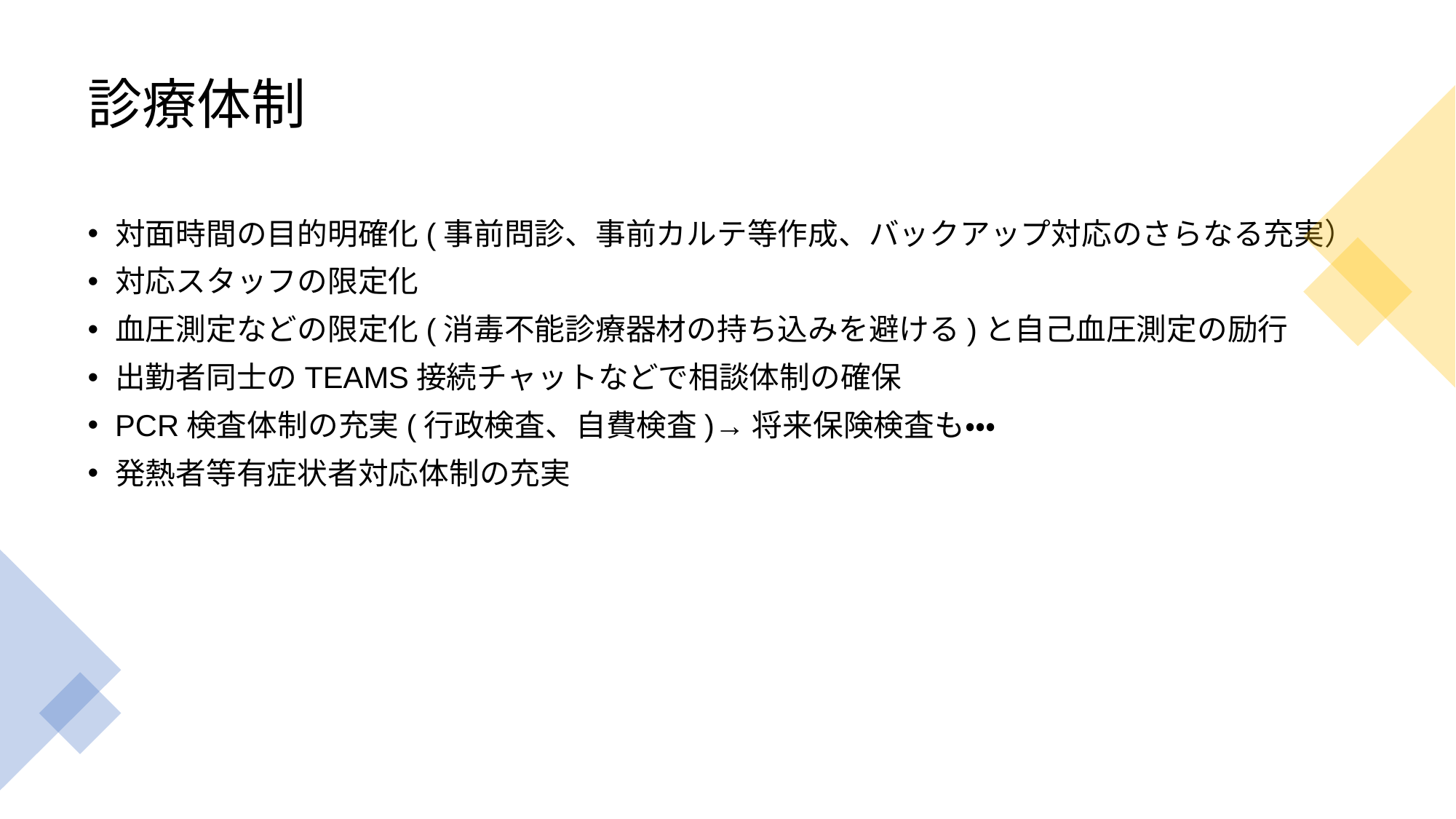

# 診療体制

対面時間の目的明確化(事前問診、事前カルテ等作成、バックアップ対応のさらなる充実）
対応スタッフの限定化
血圧測定などの限定化(消毒不能診療器材の持ち込みを避ける)と自己血圧測定の励行
出勤者同士のTEAMS接続チャットなどで相談体制の確保
PCR検査体制の充実(行政検査、自費検査)→将来保険検査も・・・
発熱者等有症状者対応体制の充実